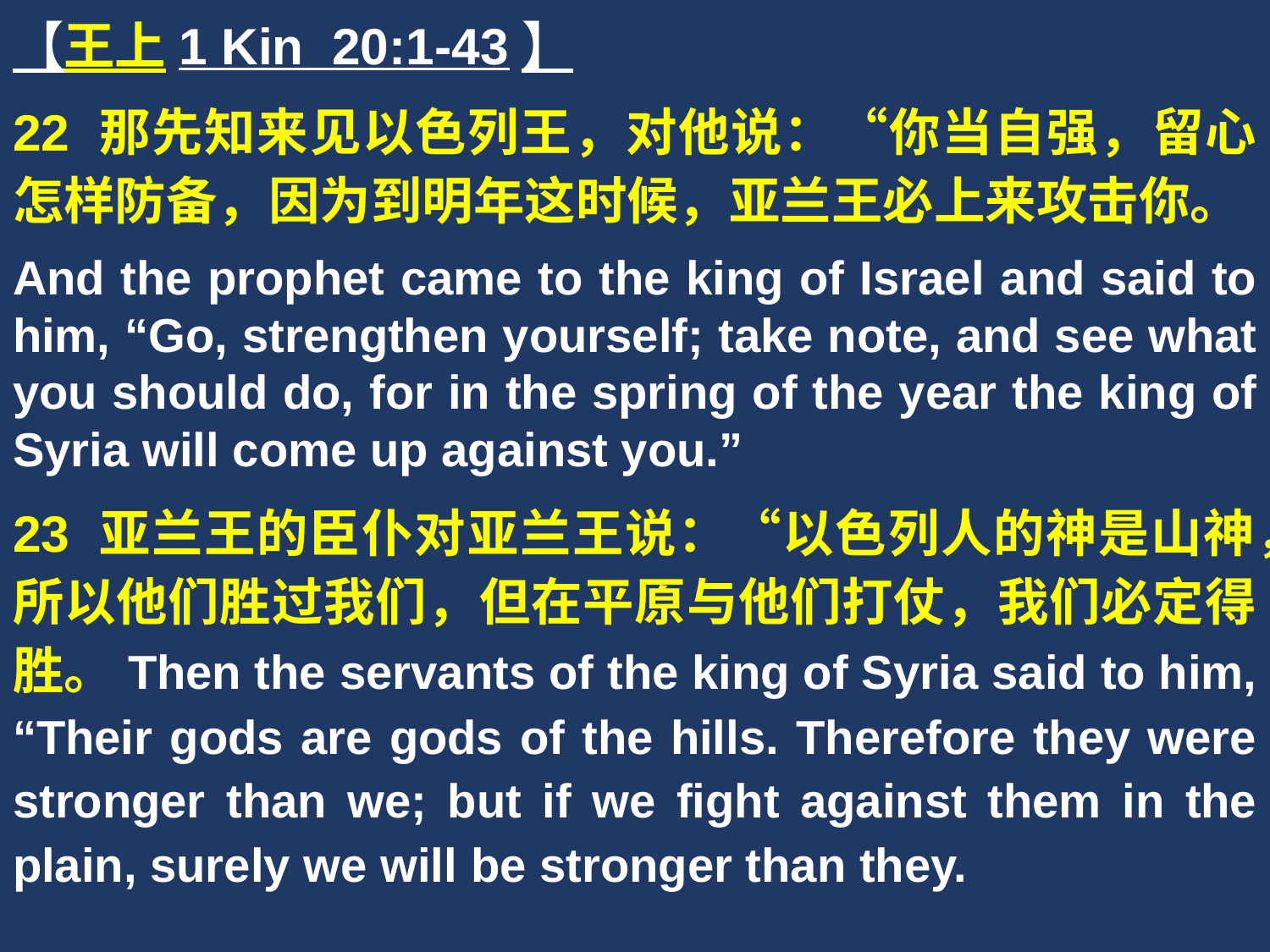

【王上1 Kin  20:1-43】
22 那先知来见以色列王，对他说：“你当自强，留心怎样防备，因为到明年这时候，亚兰王必上来攻击你。
And the prophet came to the king of Israel and said to him, “Go, strengthen yourself; take note, and see what you should do, for in the spring of the year the king of Syria will come up against you.”
23 亚兰王的臣仆对亚兰王说：“以色列人的神是山神，所以他们胜过我们，但在平原与他们打仗，我们必定得胜。Then the servants of the king of Syria said to him, “Their gods are gods of the hills. Therefore they were stronger than we; but if we fight against them in the plain, surely we will be stronger than they.